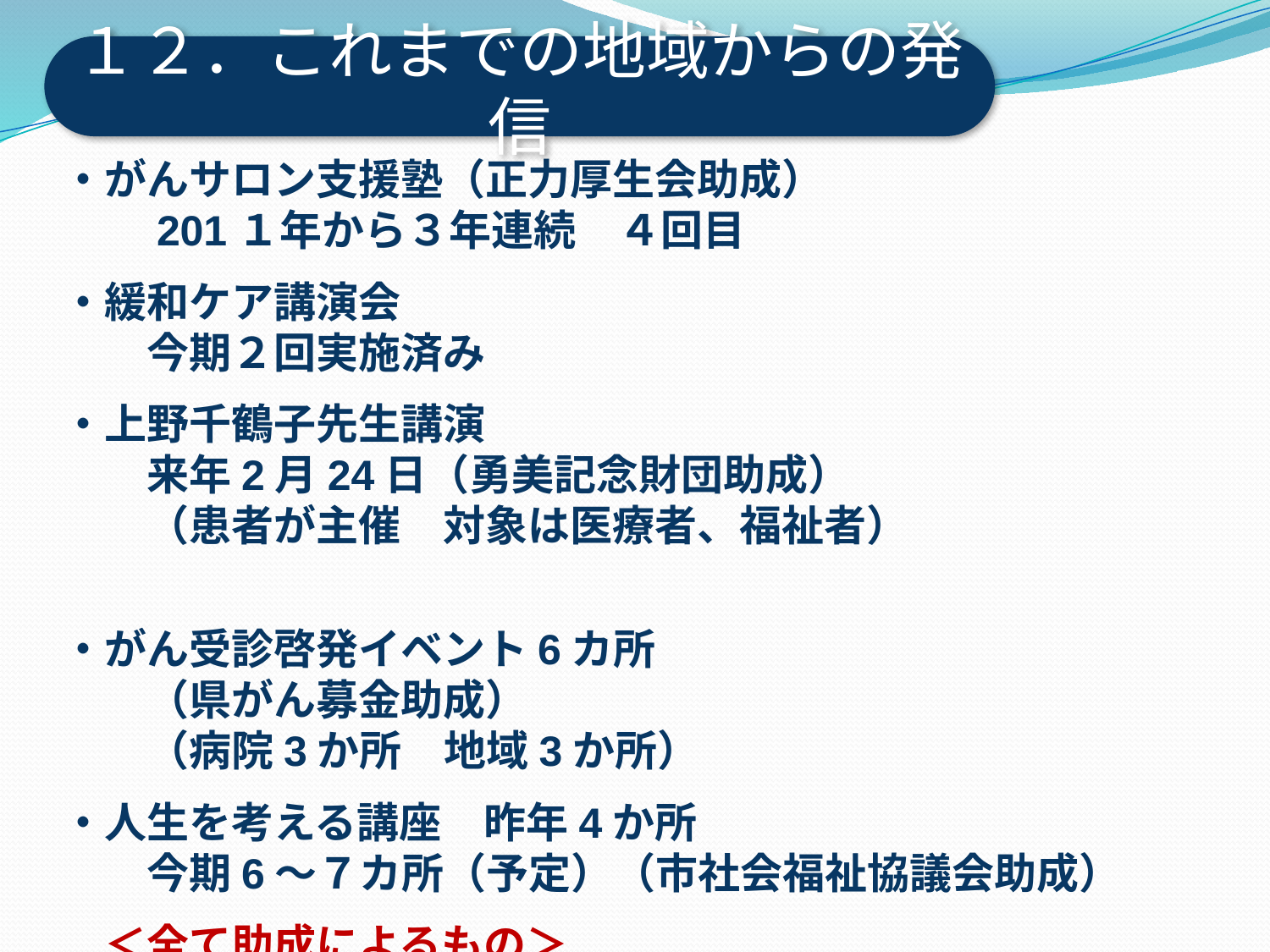

１２．これまでの地域からの発信
・がんサロン支援塾（正力厚生会助成）
　　201１年から３年連続　４回目
・緩和ケア講演会
　　今期２回実施済み
・上野千鶴子先生講演
　　来年2月24日（勇美記念財団助成）
　　（患者が主催　対象は医療者、福祉者）
・がん受診啓発イベント6カ所
　　（県がん募金助成）
　　（病院3か所　地域3か所）
・人生を考える講座　昨年4か所
　　今期6～７カ所（予定）（市社会福祉協議会助成）
　＜全て助成によるもの＞